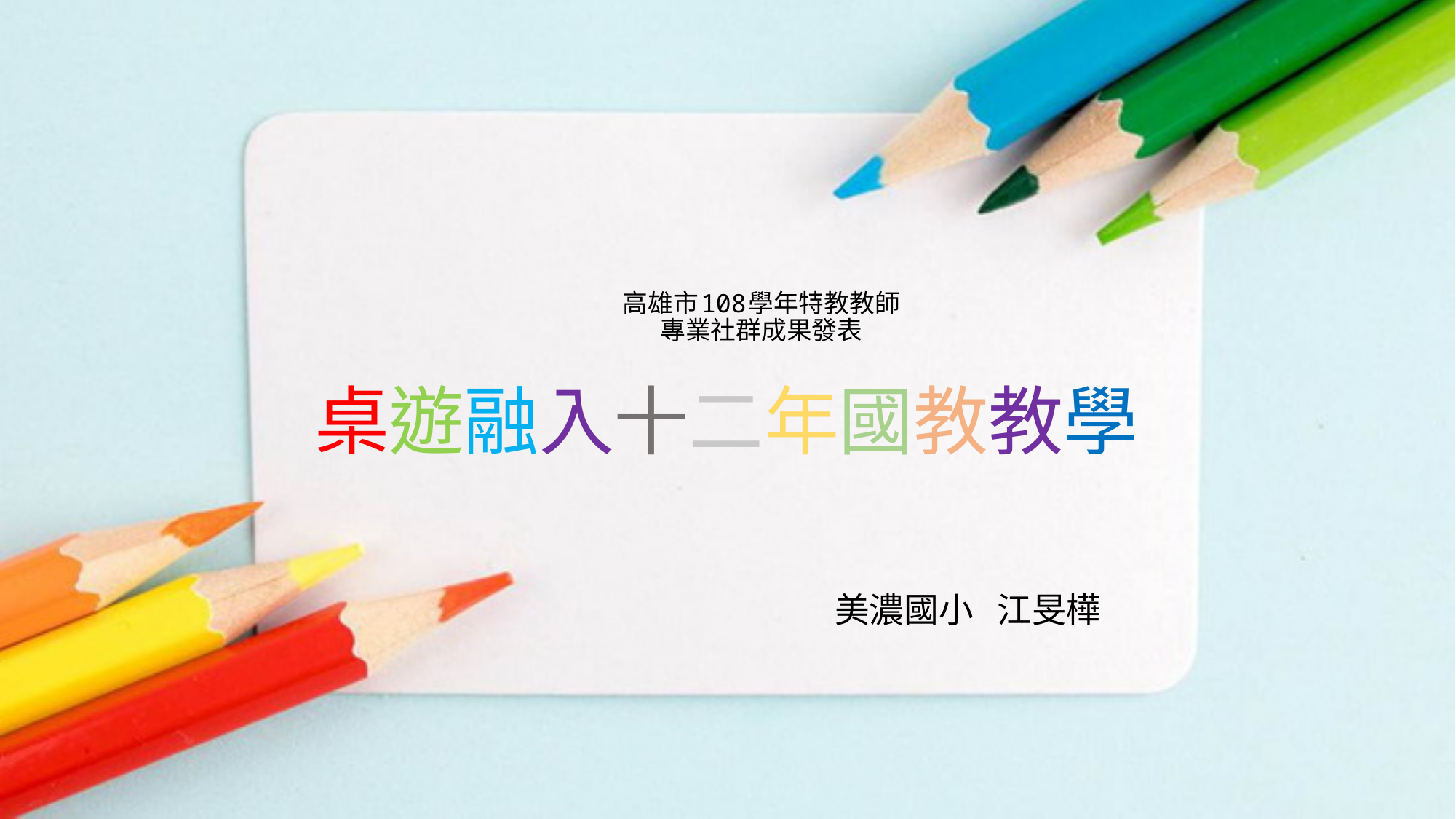

# 高雄市108學年特教教師 專業社群成果發表
桌遊融入十二年國教教學

                                                                                        美濃國小   江旻樺